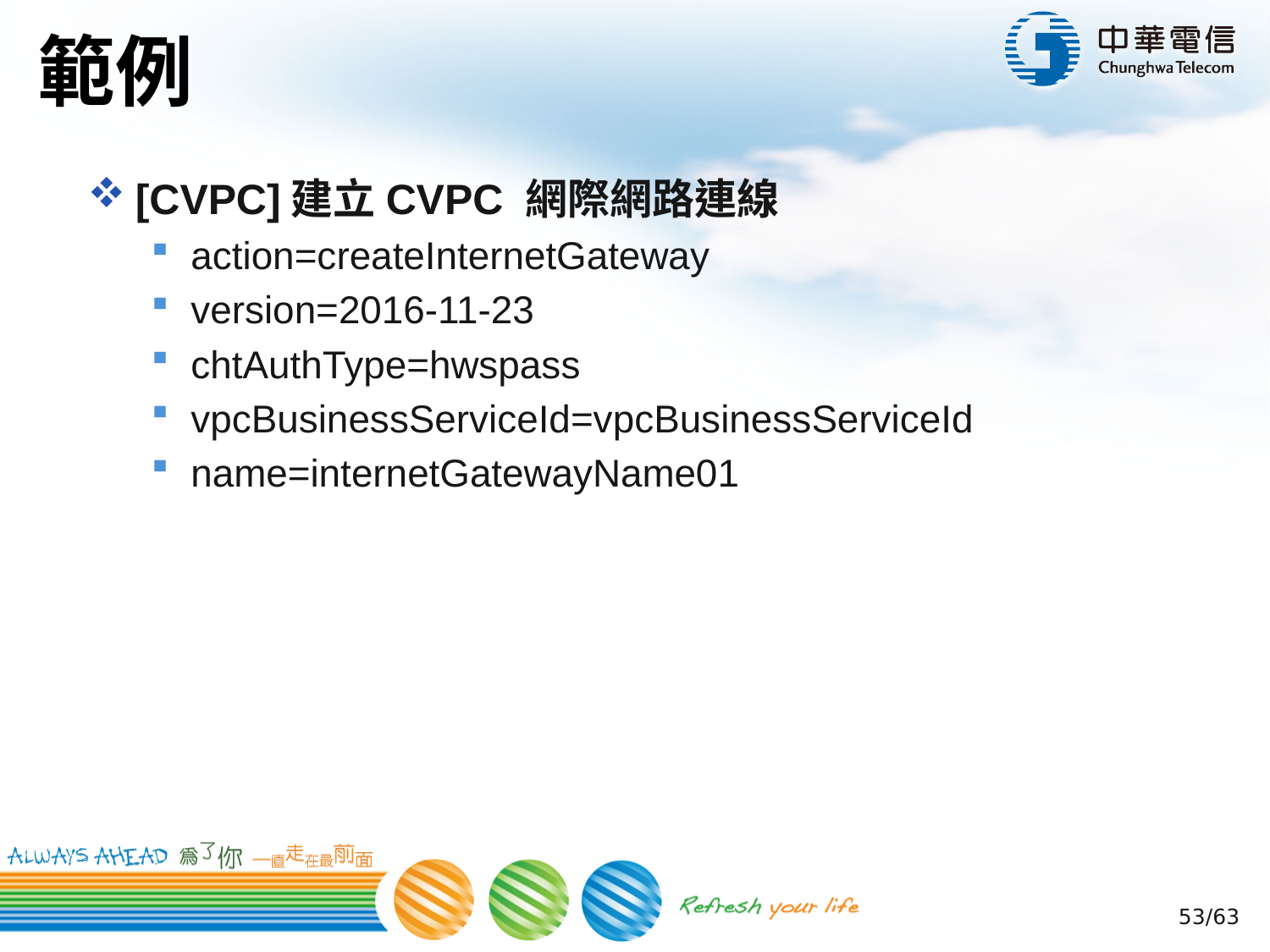

# 範例
[CVPC]建立CVPC 網際網路連線
action=createInternetGateway
version=2016-11-23
chtAuthType=hwspass
vpcBusinessServiceId=vpcBusinessServiceId
name=internetGatewayName01